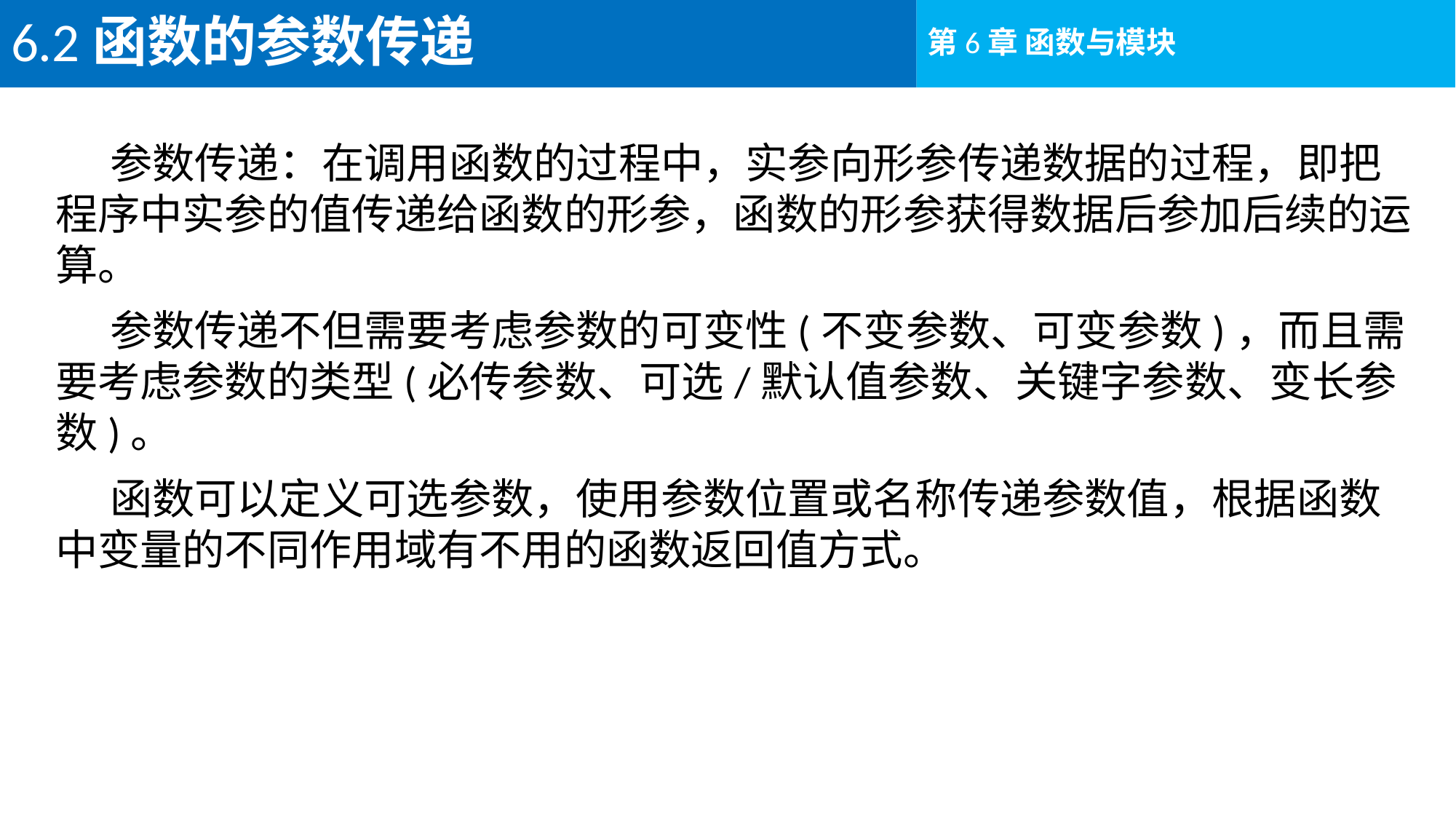

# 6.2函数的参数传递
参数传递：在调用函数的过程中，实参向形参传递数据的过程，即把程序中实参的值传递给函数的形参，函数的形参获得数据后参加后续的运算。
参数传递不但需要考虑参数的可变性(不变参数、可变参数)，而且需要考虑参数的类型(必传参数、可选/默认值参数、关键字参数、变长参数)。
函数可以定义可选参数，使用参数位置或名称传递参数值，根据函数中变量的不同作用域有不用的函数返回值方式。